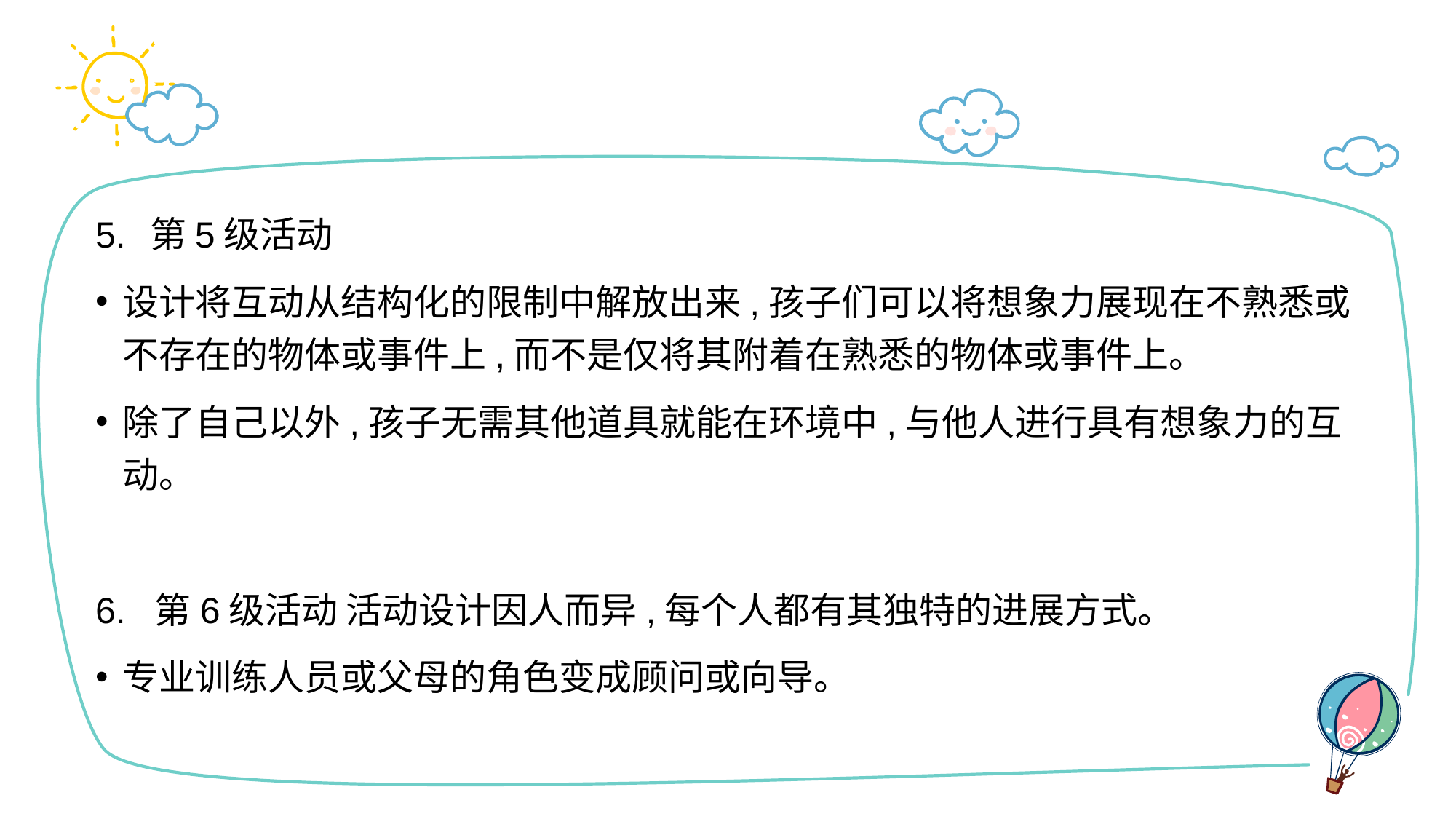

#
第5级活动
设计将互动从结构化的限制中解放出来,孩子们可以将想象力展现在不熟悉或不存在的物体或事件上,而不是仅将其附着在熟悉的物体或事件上。
除了自己以外,孩子无需其他道具就能在环境中,与他人进行具有想象力的互动。

6.  第6级活动 活动设计因人而异,每个人都有其独特的进展方式。
专业训练人员或父母的角色变成顾问或向导。